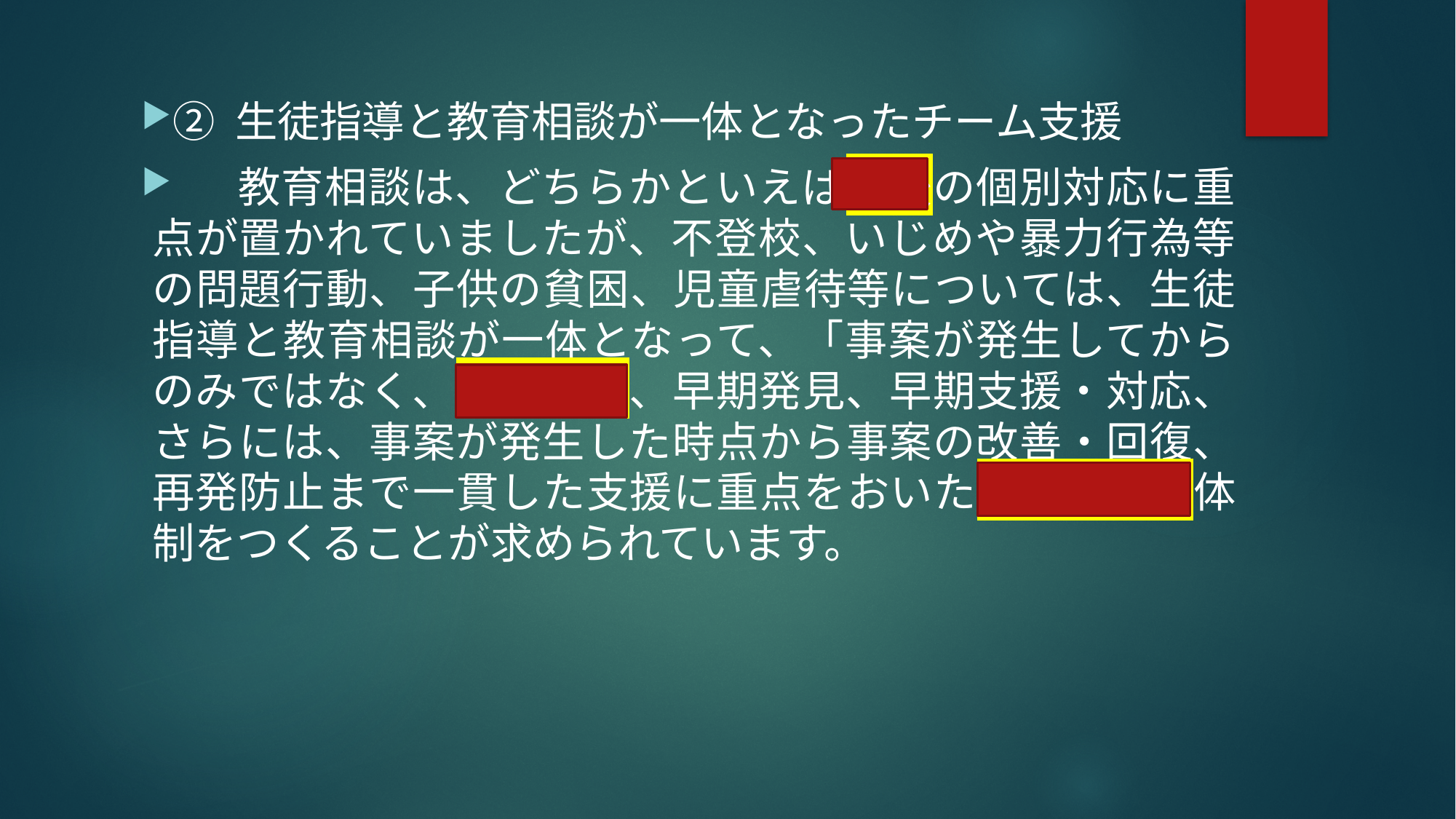

② 生徒指導と教育相談が一体となったチーム支援
 　教育相談は、どちらかといえば事後の個別対応に重点が置かれていましたが、不登校、いじめや暴力行為等の問題行動、子供の貧困、児童虐待等については、生徒指導と教育相談が一体となって、「事案が発生してからのみではなく、未然防止、早期発見、早期支援・対応、さらには、事案が発生した時点から事案の改善・回復、再発防止まで一貫した支援に重点をおいたチーム支援体制をつくることが求められています。